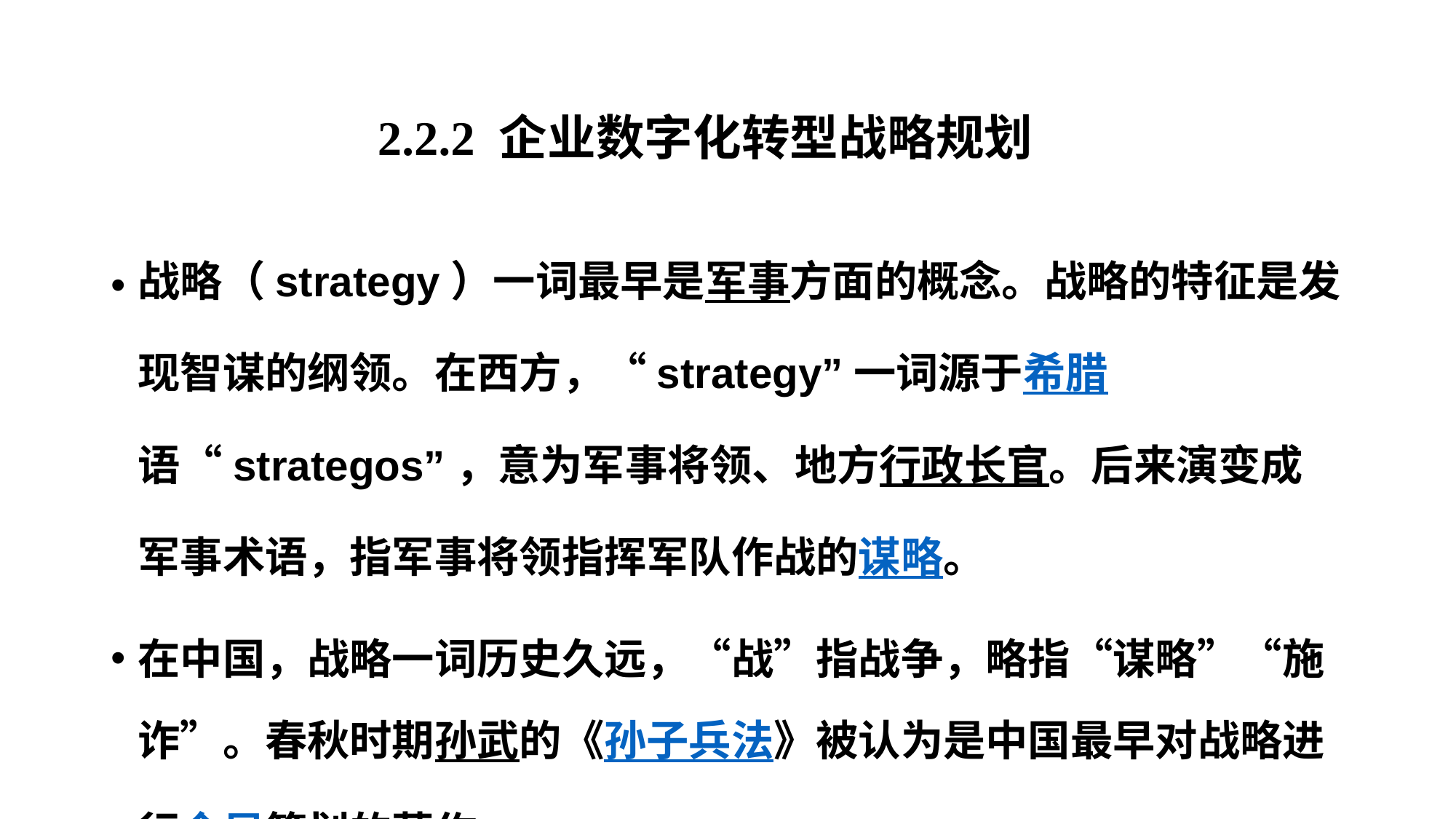

2.2.2 企业数字化转型战略规划
战略（strategy）一词最早是军事方面的概念。战略的特征是发现智谋的纲领。在西方，“strategy”一词源于希腊语“strategos”，意为军事将领、地方行政长官。后来演变成军事术语，指军事将领指挥军队作战的谋略。
在中国，战略一词历史久远，“战”指战争，略指“谋略”“施诈”。春秋时期孙武的《孙子兵法》被认为是中国最早对战略进行全局筹划的著作。